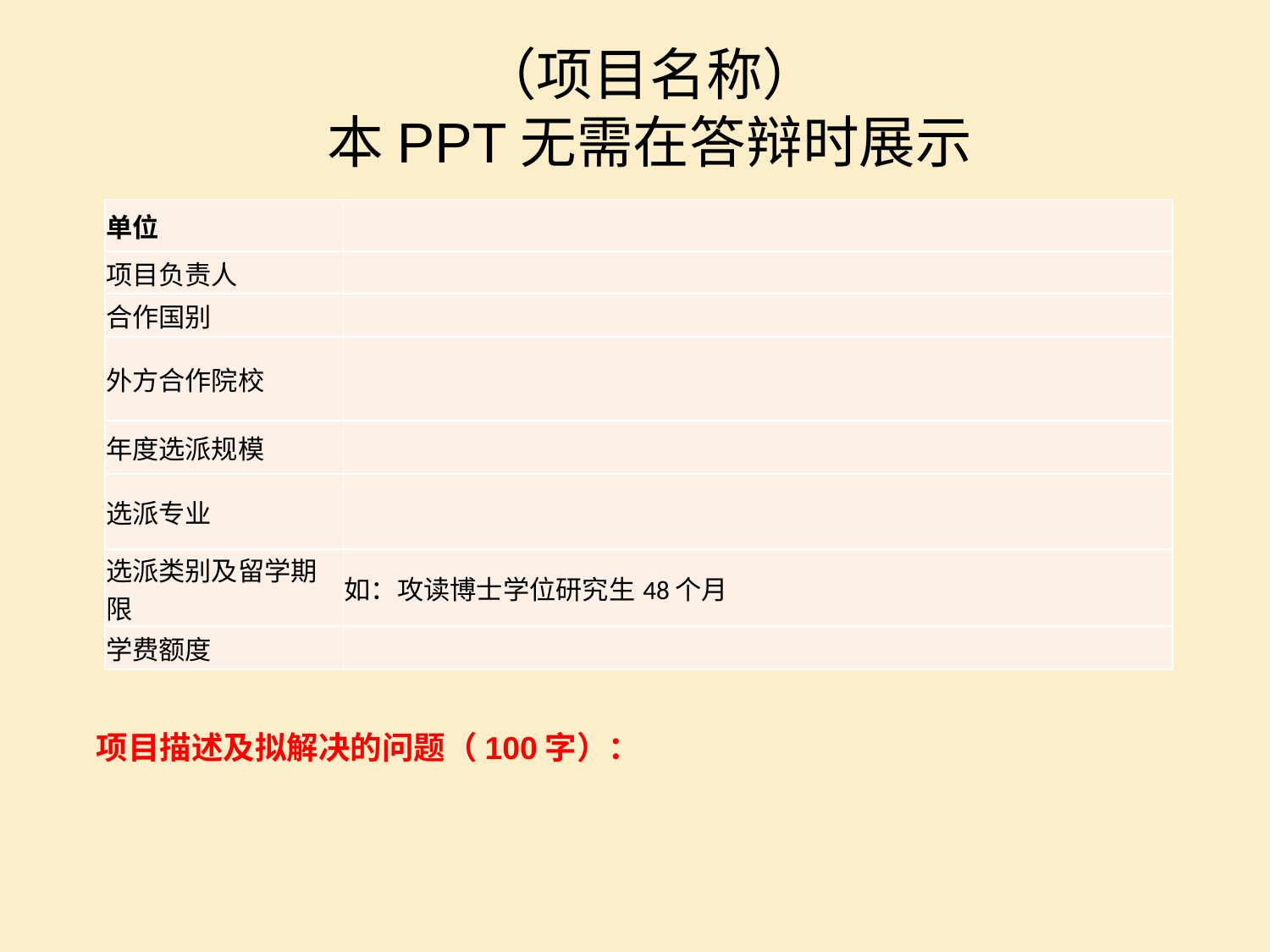

# （项目名称） 本PPT无需在答辩时展示
| 单位 |  |
| --- | --- |
| 项目负责人 |  |
| 合作国别 |  |
| 外方合作院校 |  |
| 年度选派规模 |  |
| 选派专业 |  |
| 选派类别及留学期限 | 如：攻读博士学位研究生48个月 |
| 学费额度 |  |
项目描述及拟解决的问题（100字）：